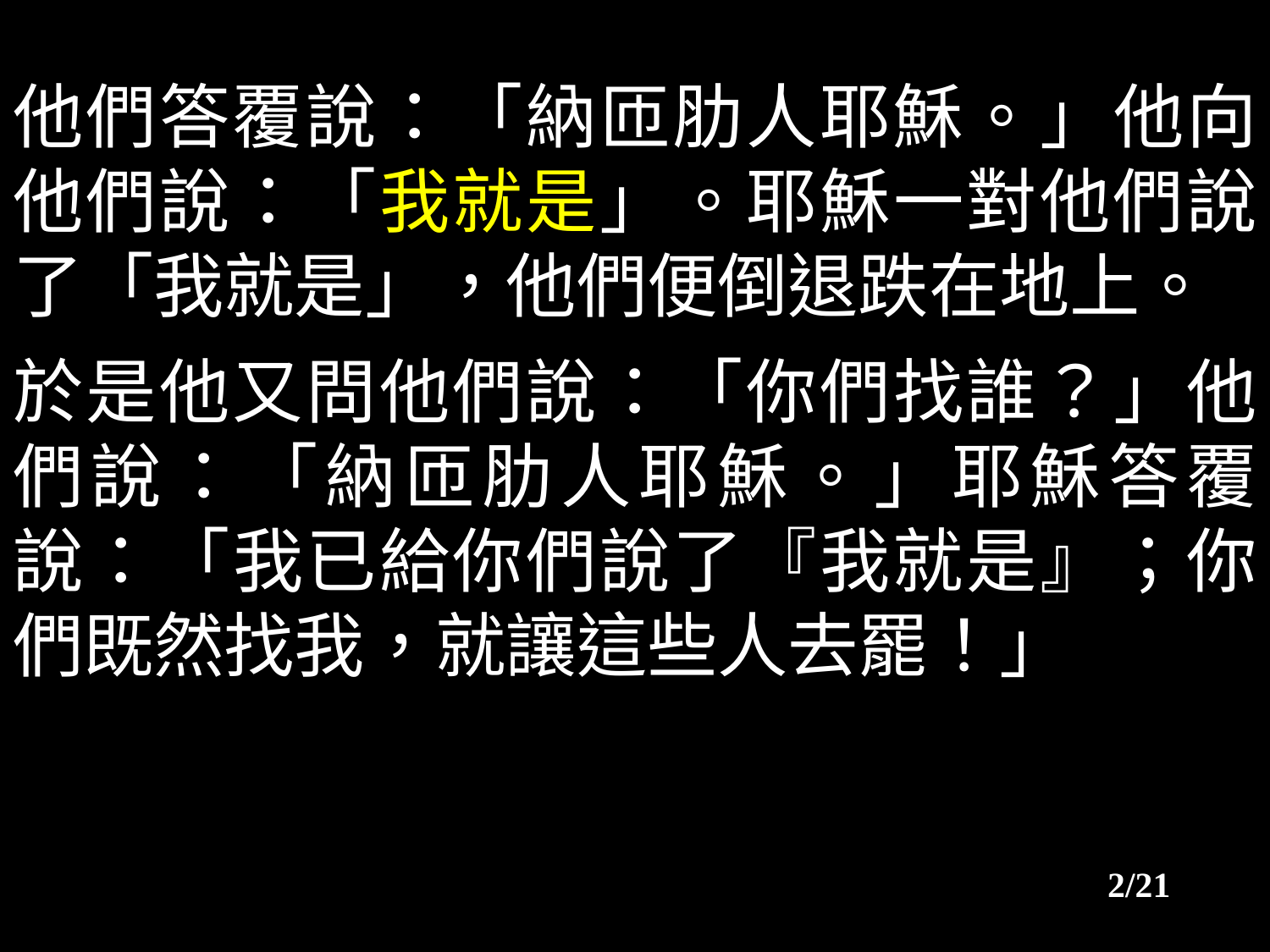

他們答覆說：「納匝肋人耶穌。」他向他們說：「我就是」。耶穌一對他們說了「我就是」，他們便倒退跌在地上。
於是他又問他們說：「你們找誰？」他們說：「納匝肋人耶穌。」耶穌答覆說：「我已給你們說了『我就是』；你們既然找我，就讓這些人去罷！」
2/21